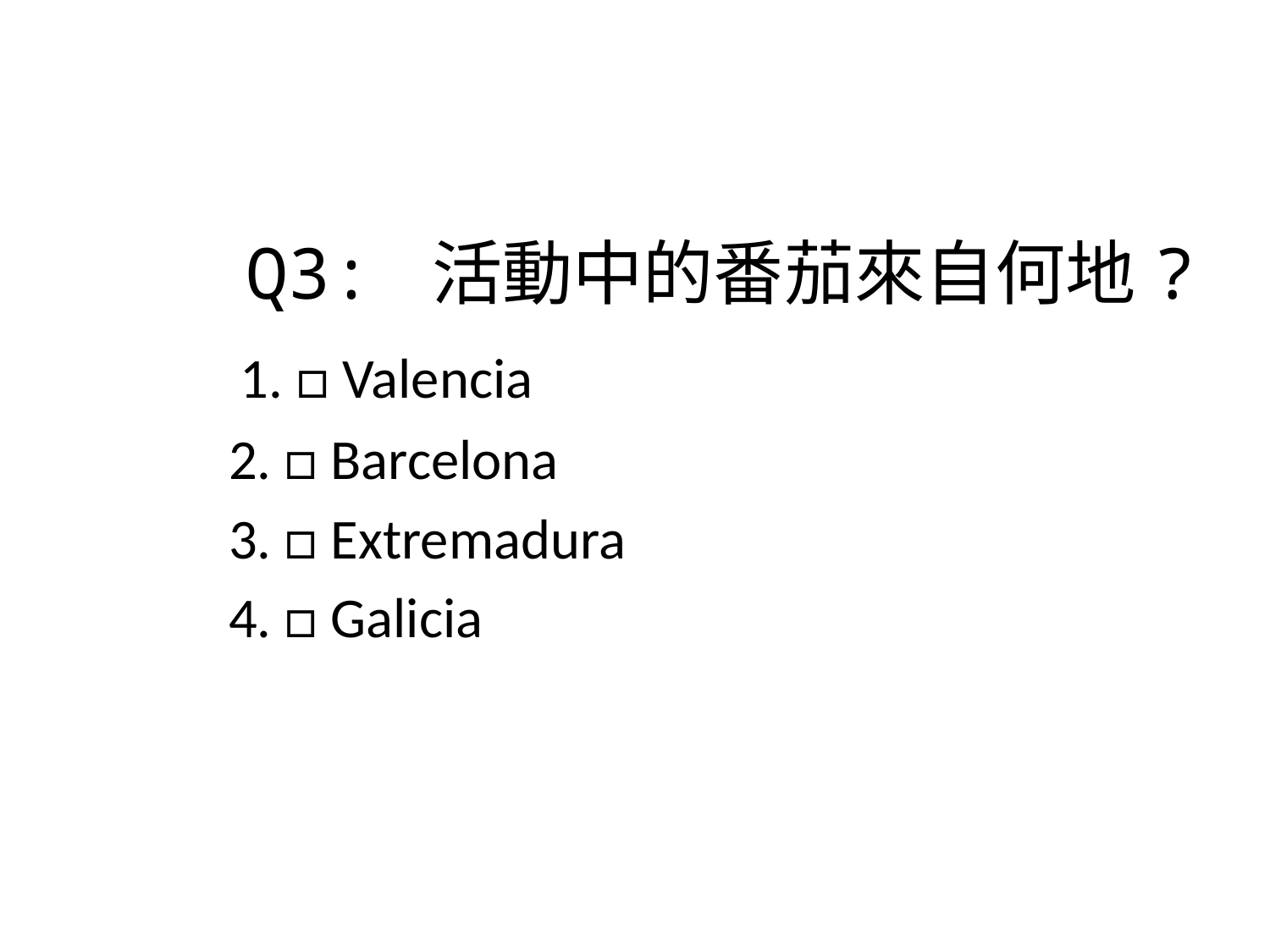

Q3: 活動中的番茄來自何地?
       1. □ Valencia
            2. □ Barcelona
            3. □ Extremadura
            4. □ Galicia